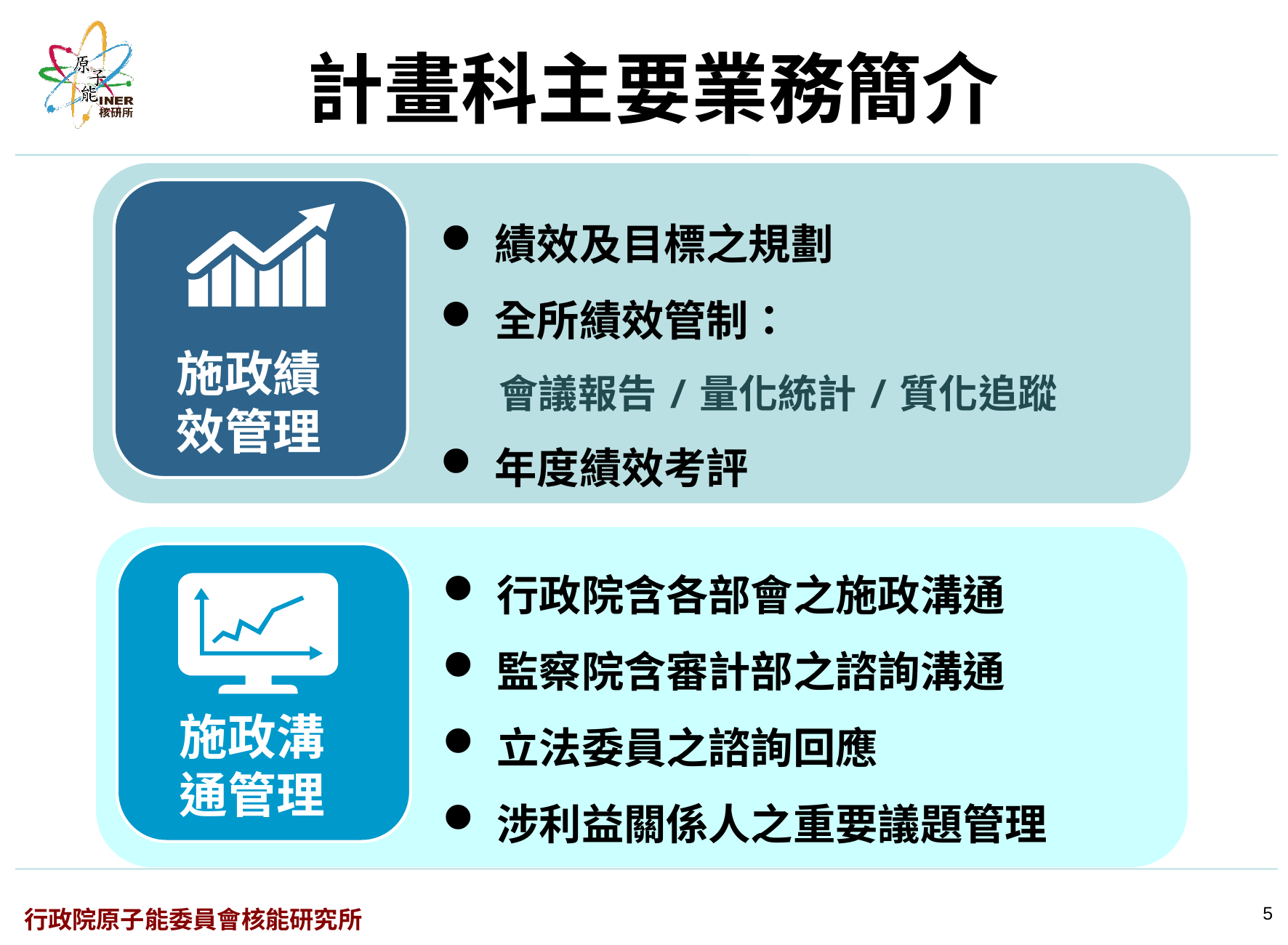

計畫科主要業務簡介

施政績
效管理
績效及目標之規劃
全所績效管制：
會議報告/量化統計/質化追蹤
年度績效考評

行政院含各部會之施政溝通
監察院含審計部之諮詢溝通
立法委員之諮詢回應
涉利益關係人之重要議題管理

施政溝
通管理